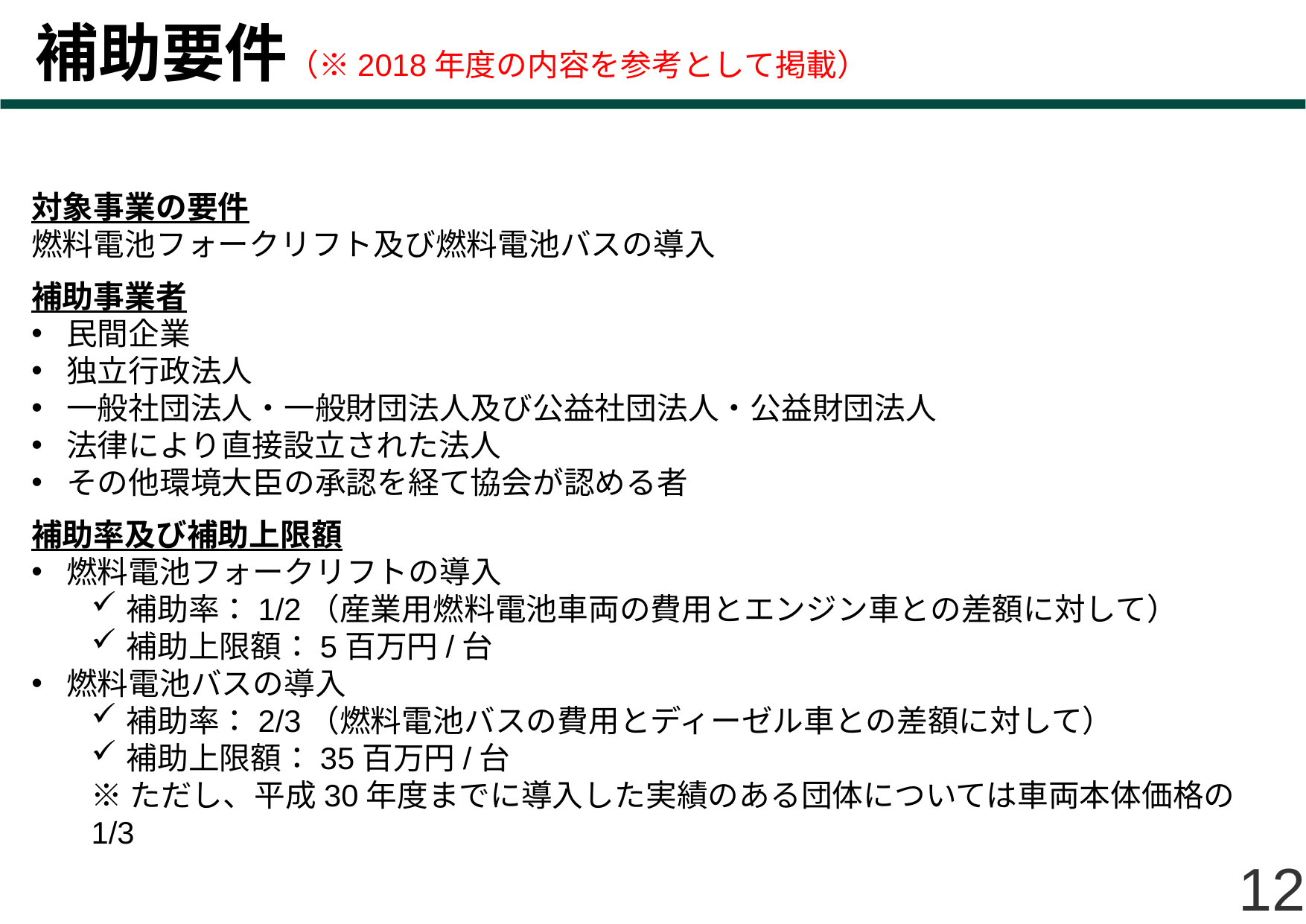

# 補助要件（※2018年度の内容を参考として掲載）
対象事業の要件
燃料電池フォークリフト及び燃料電池バスの導入

補助事業者
民間企業
独立行政法人
一般社団法人・一般財団法人及び公益社団法人・公益財団法人
法律により直接設立された法人
その他環境大臣の承認を経て協会が認める者

補助率及び補助上限額
燃料電池フォークリフトの導入
補助率：1/2（産業用燃料電池車両の費用とエンジン車との差額に対して）
補助上限額：5百万円/台
燃料電池バスの導入
補助率：2/3（燃料電池バスの費用とディーゼル車との差額に対して）
補助上限額：35百万円/台
※ただし、平成30年度までに導入した実績のある団体については車両本体価格の1/3